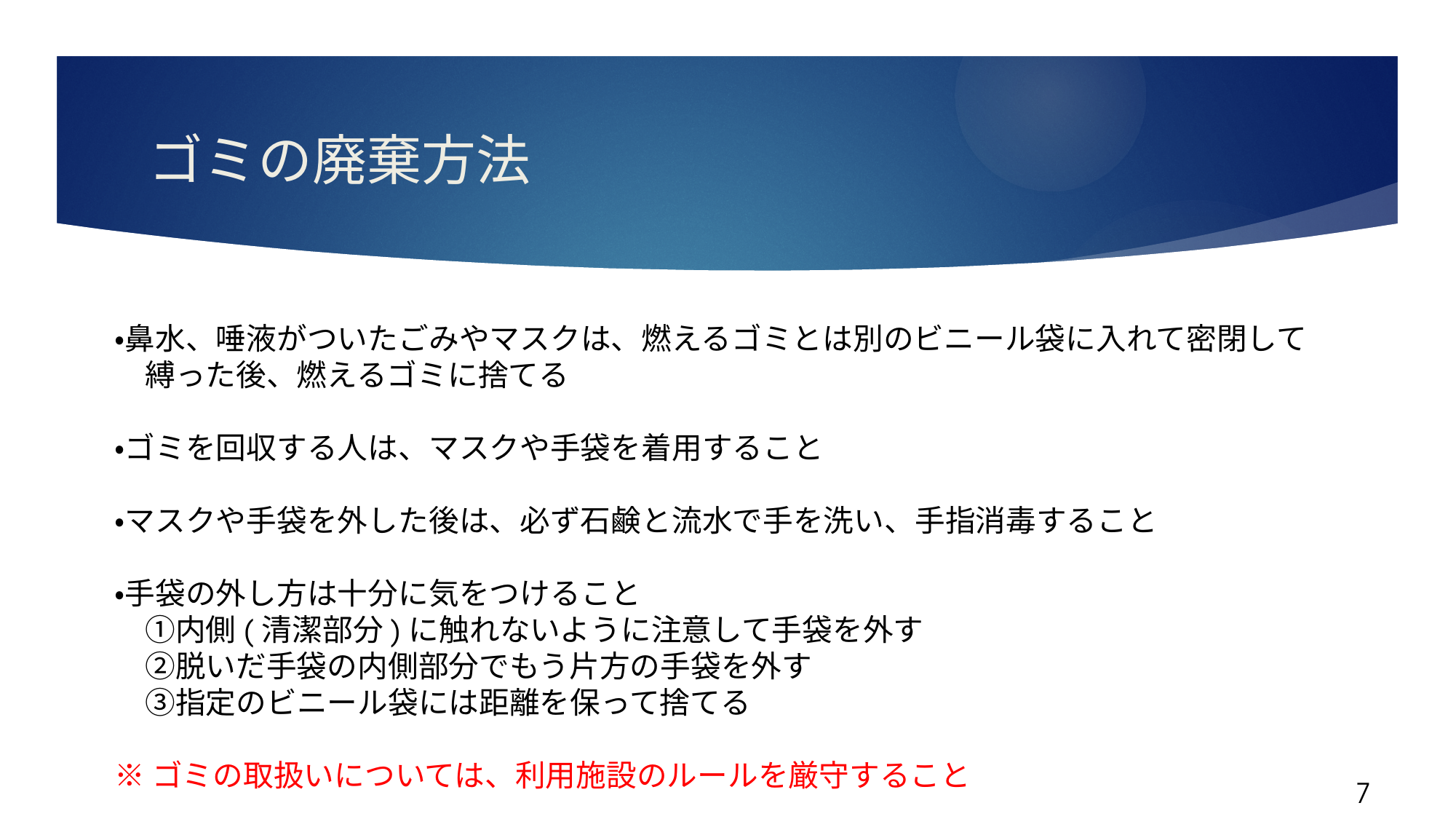

# ゴミの廃棄方法
・鼻水、唾液がついたごみやマスクは、燃えるゴミとは別のビニール袋に入れて密閉して
　縛った後、燃えるゴミに捨てる

・ゴミを回収する人は、マスクや手袋を着用すること

・マスクや手袋を外した後は、必ず石鹸と流水で手を洗い、手指消毒すること

・手袋の外し方は十分に気をつけること
　①内側(清潔部分)に触れないように注意して手袋を外す
　②脱いだ手袋の内側部分でもう片方の手袋を外す
　③指定のビニール袋には距離を保って捨てる

※ゴミの取扱いについては、利用施設のルールを厳守すること